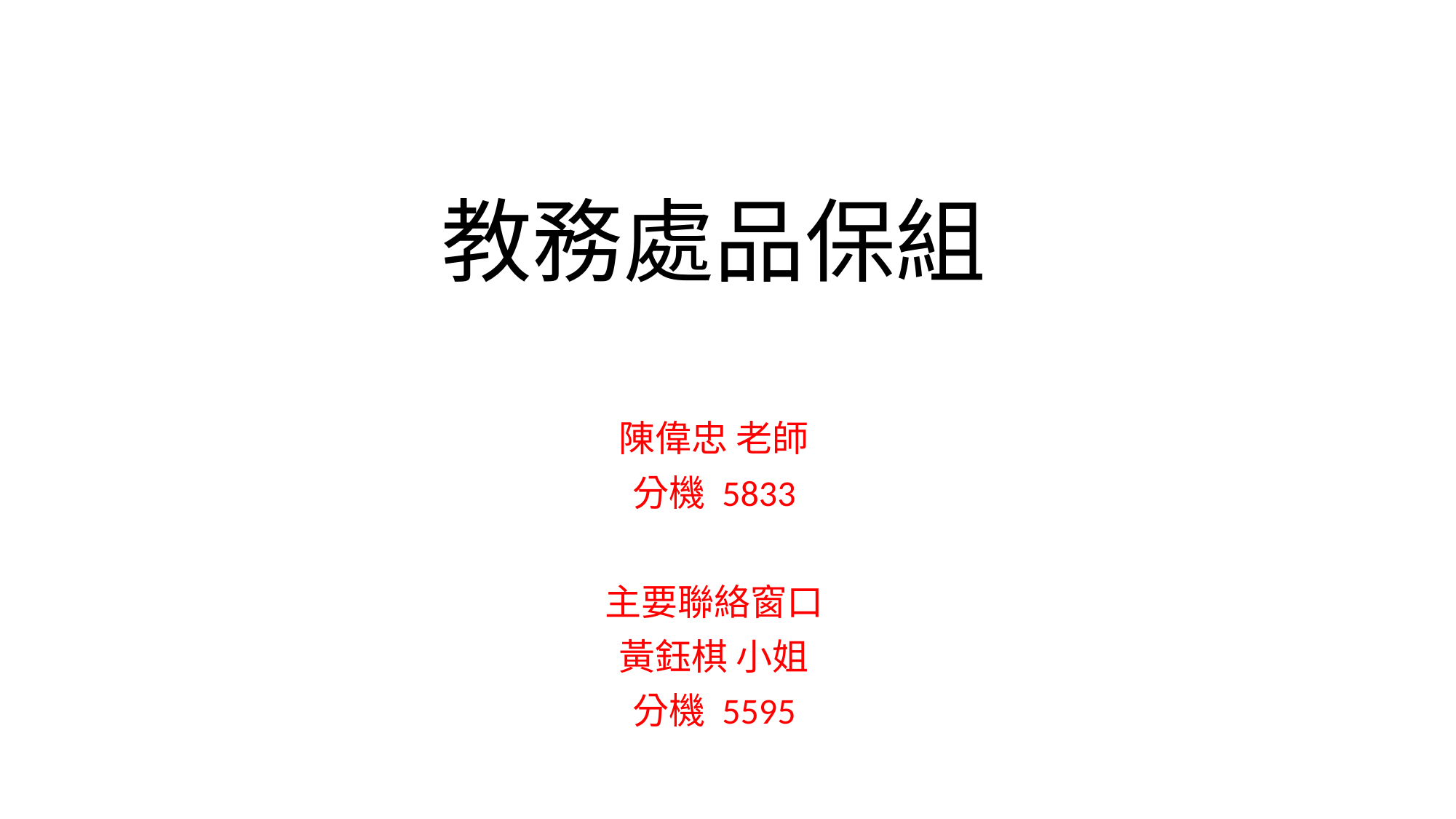

# 教務處品保組
陳偉忠 老師
分機 5833

主要聯絡窗口
黃鈺棋 小姐
分機 5595